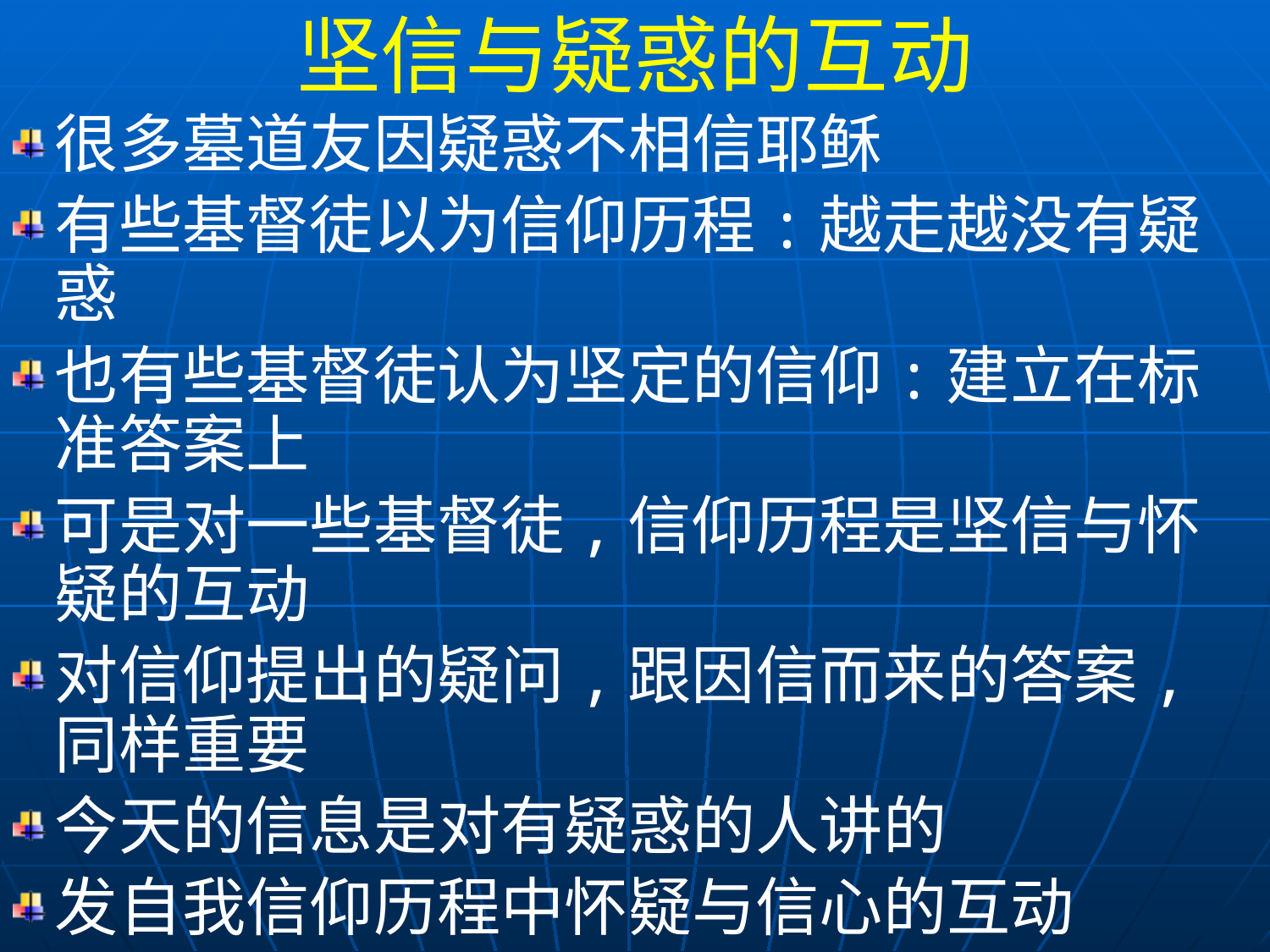

坚信与疑惑的互动
很多墓道友因疑惑不相信耶稣
有些基督徒以为信仰历程:越走越没有疑惑
也有些基督徒认为坚定的信仰:建立在标准答案上
可是对一些基督徒,信仰历程是坚信与怀疑的互动
对信仰提出的疑问,跟因信而来的答案,同样重要
今天的信息是对有疑惑的人讲的
发自我信仰历程中怀疑与信心的互动